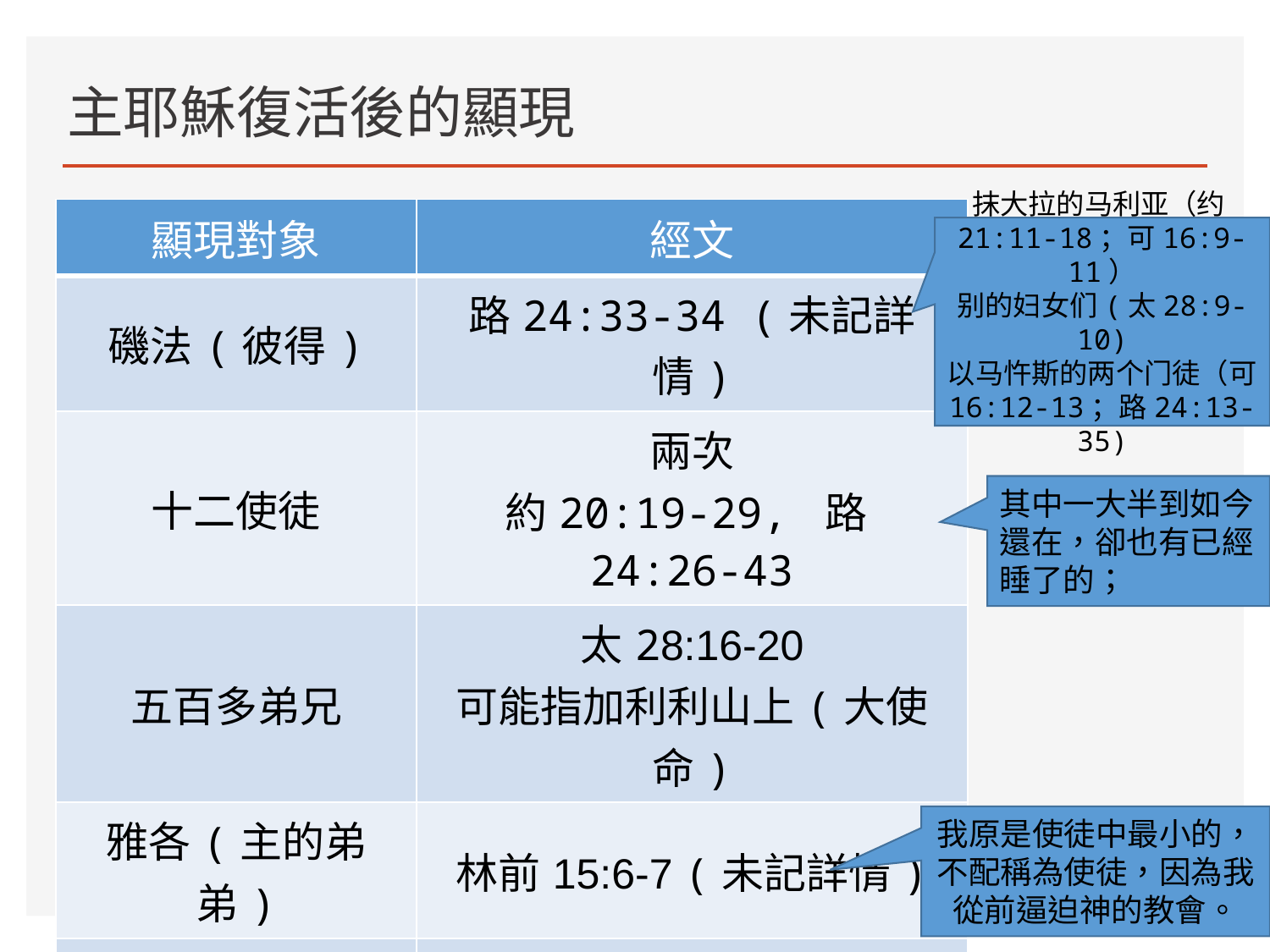

# 主耶穌復活後的顯現
| 顯現對象 | 經文 |
| --- | --- |
| 磯法(彼得) | 路24:33-34 (未記詳情) |
| 十二使徒 | 兩次 約20:19-29, 路24:26-43 |
| 五百多弟兄 | 太28:16-20 可能指加利利山上(大使命) |
| 雅各(主的弟弟) | 林前15:6-7 (未記詳情) |
| 眾使徒 | 徒1:3 可能指橄欖山上(主升天) |
| 保羅 | 徒9:1-22 大馬色路上 |
抹大拉的马利亚（约21:11-18；可16:9-11）
别的妇女们(太28:9-10)
以马忤斯的两个门徒（可16:12-13；路24:13-35)
其中一大半到如今還在，卻也有已經睡了的；
我原是使徒中最小的，不配稱為使徒，因為我從前逼迫神的教會。